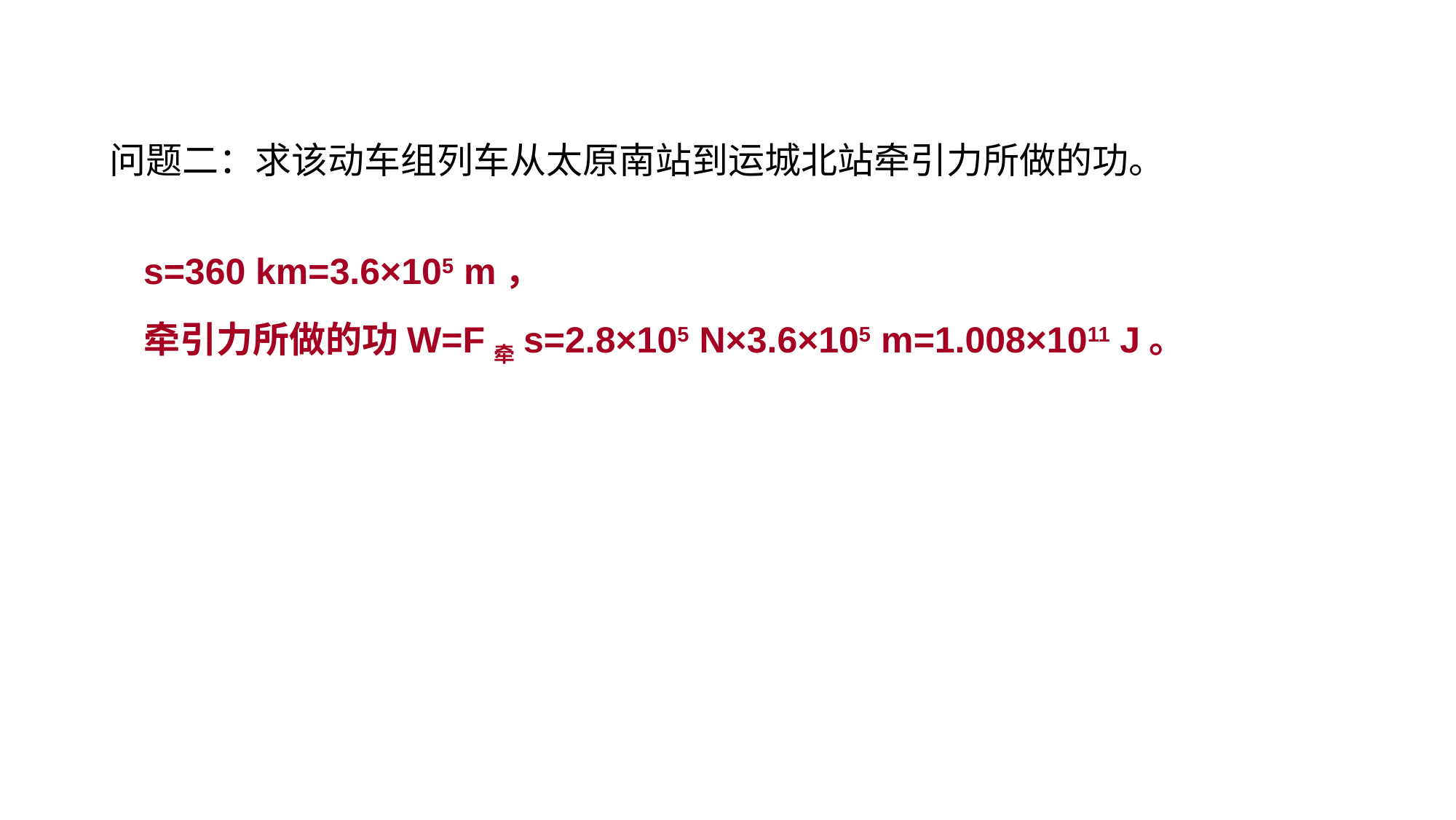

问题二：求该动车组列车从太原南站到运城北站牵引力所做的功。
s=360 km=3.6×105 m，
牵引力所做的功W=F牵s=2.8×105 N×3.6×105 m=1.008×1011 J。
真题回顾 把握考向